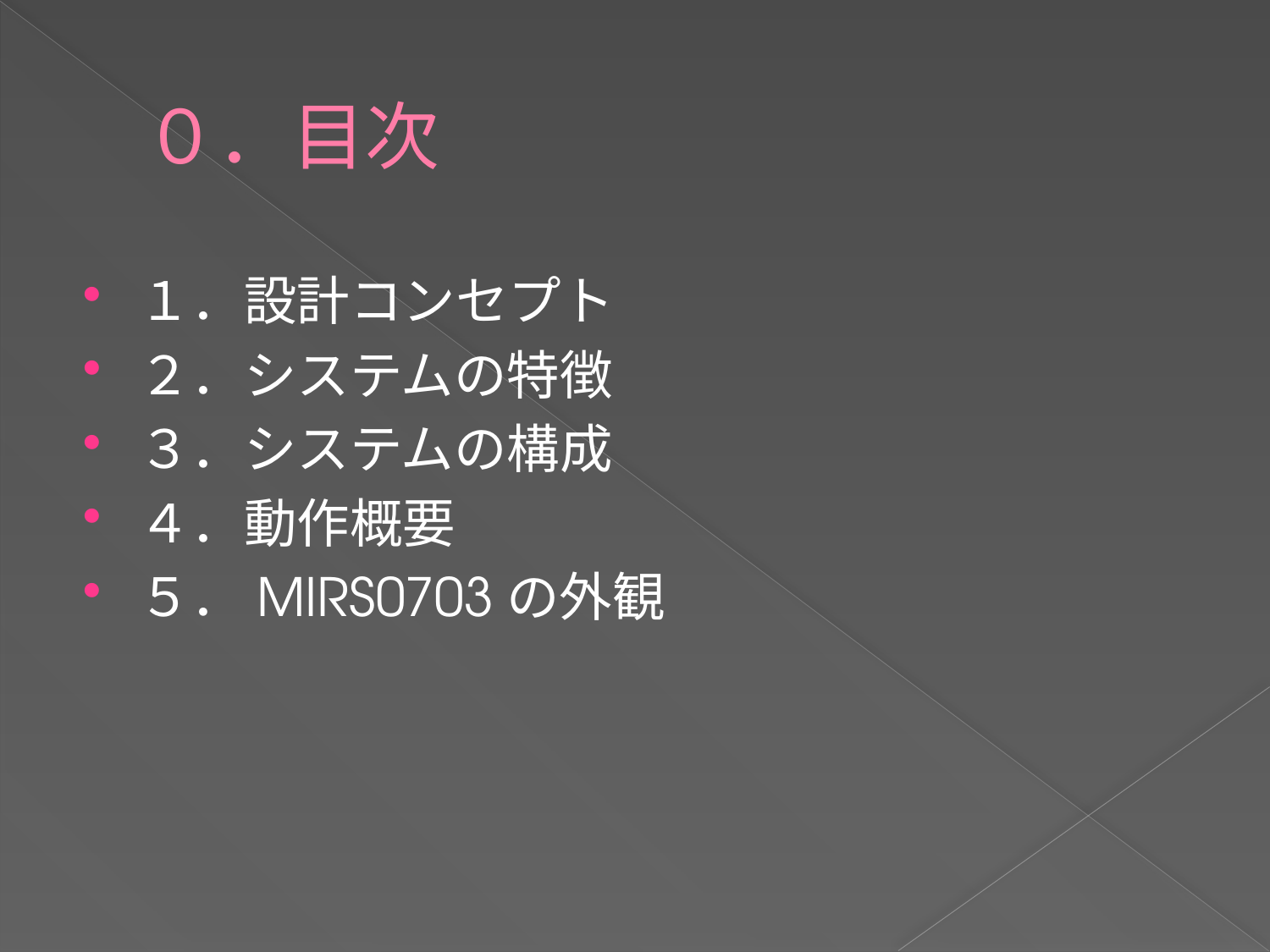

# ０．目次
１．設計コンセプト
２．システムの特徴
３．システムの構成
４．動作概要
５．MIRS0703の外観